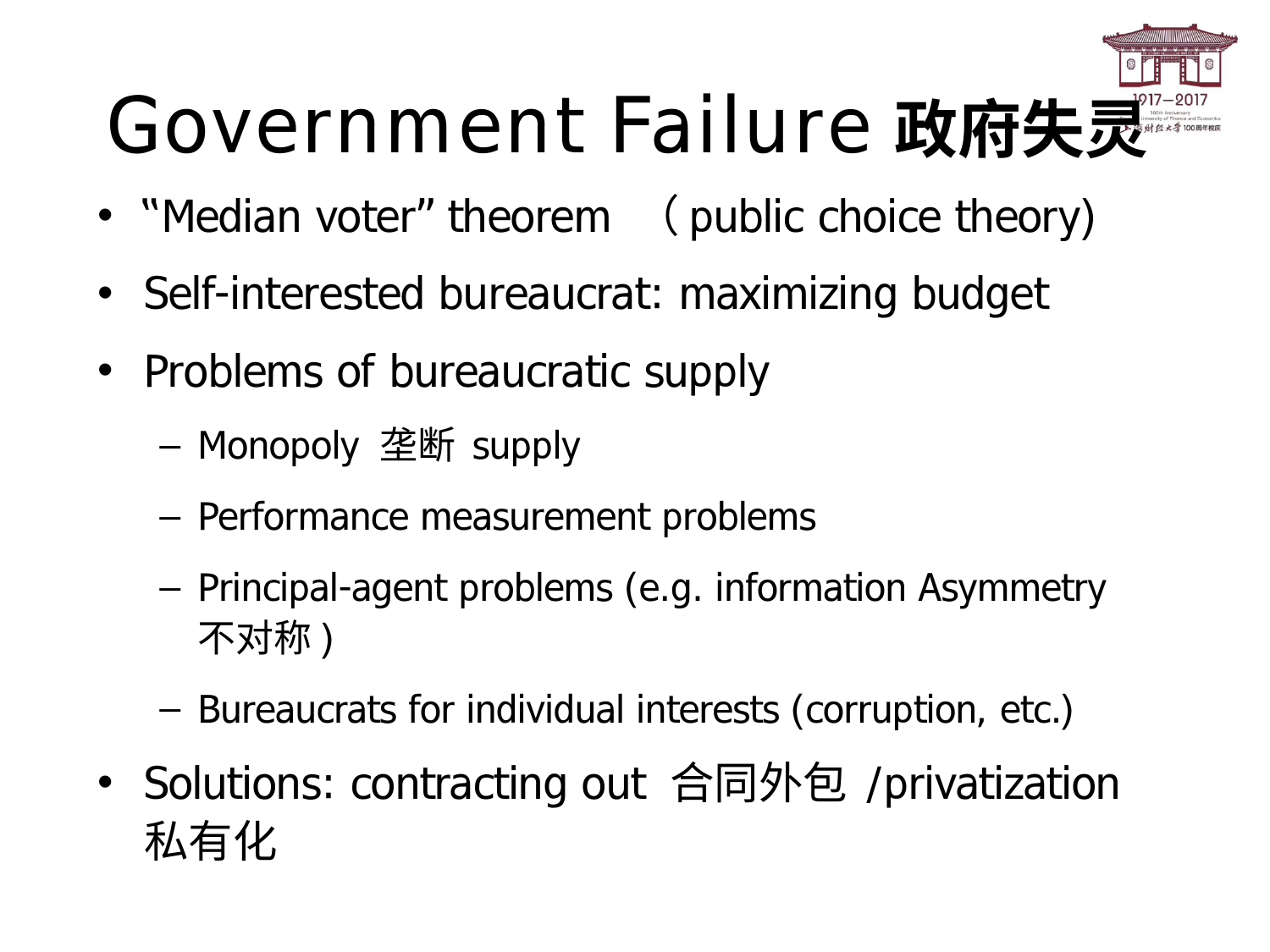

# Government Failure政府失灵
“Median voter” theorem （public choice theory)
Self-interested bureaucrat: maximizing budget
Problems of bureaucratic supply
Monopoly 垄断 supply
Performance measurement problems
Principal-agent problems (e.g. information Asymmetry 不对称)
Bureaucrats for individual interests (corruption, etc.)
Solutions: contracting out 合同外包 /privatization 私有化